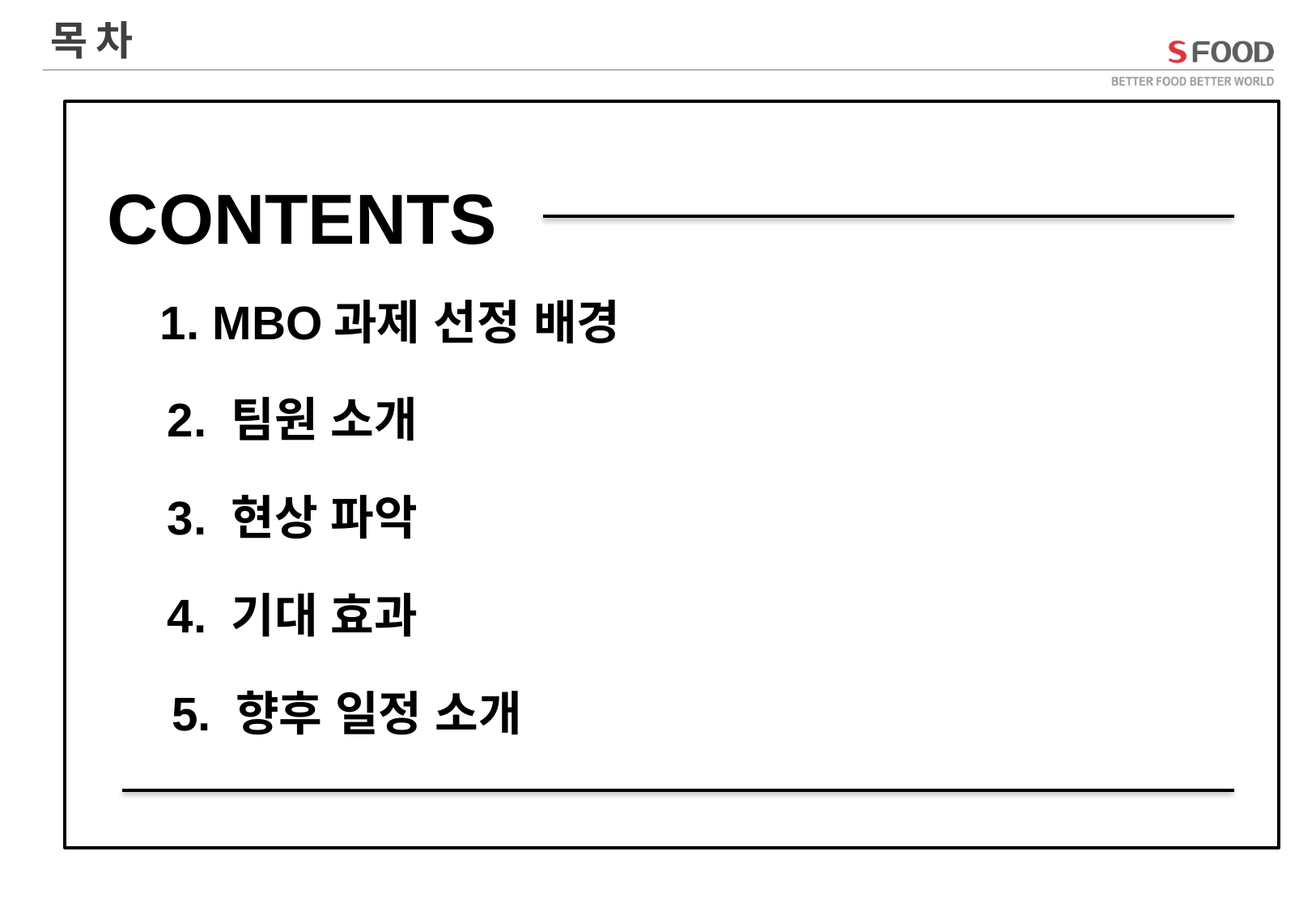

목 차

CONTENTS
1. MBO과제 선정 배경
2. 팀원 소개
3. 현상 파악
4. 기대 효과
5. 향후 일정 소개